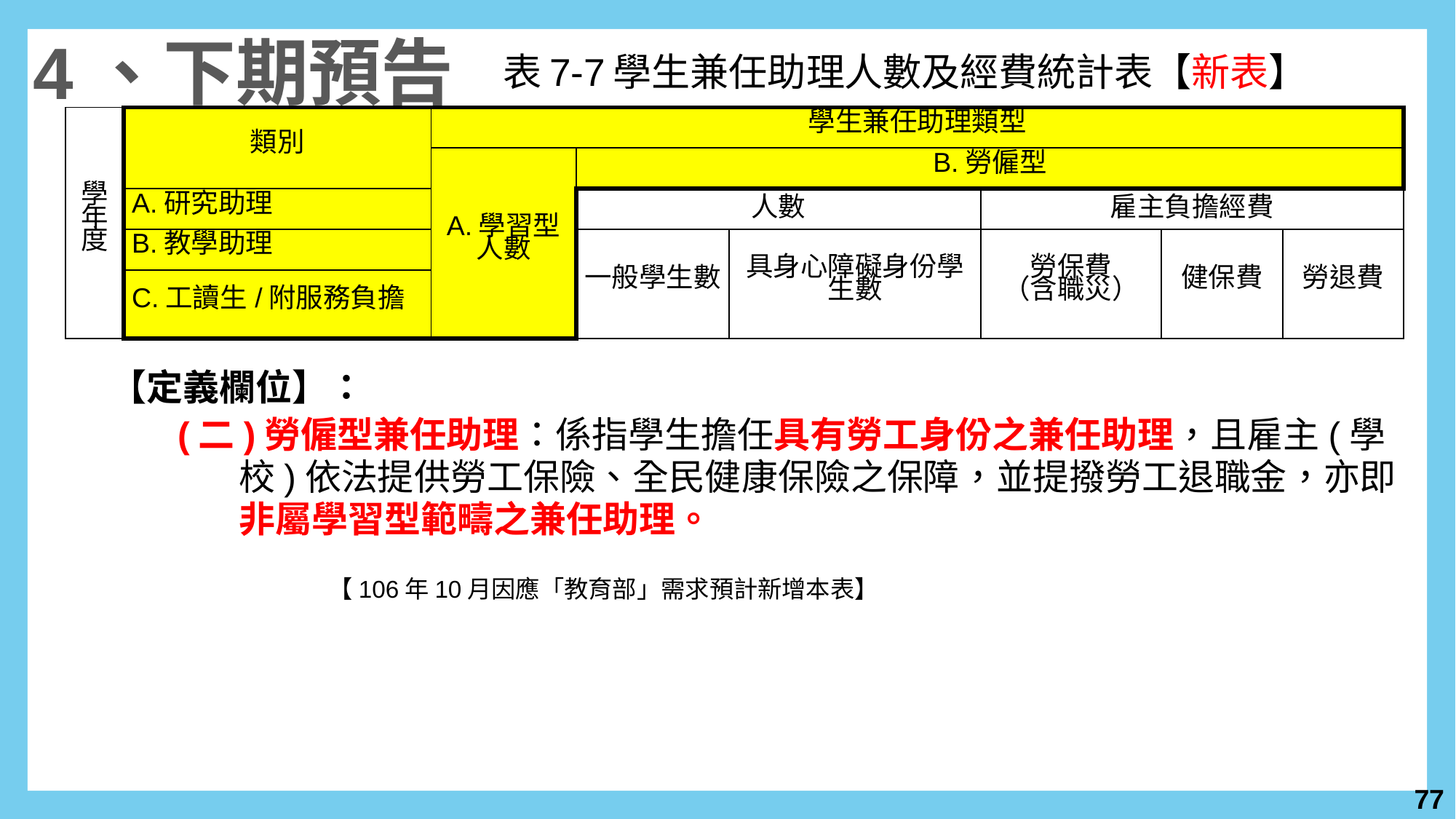

4、下期預告
表7-7學生兼任助理人數及經費統計表【新表】

| 學年度 | 類別 | 學生兼任助理類型 |  |  |  |  |  |
| --- | --- | --- | --- | --- | --- | --- | --- |
|  |  | A.學習型人數 | B.勞僱型 |  |  |  |  |
|  | A.研究助理 |  | 人數 |  | 雇主負擔經費 |  |  |
|  | B.教學助理 |  | 一般學生數 | 具身心障礙身份學生數 | 勞保費 （含職災） | 健保費 | 勞退費 |
|  | C.工讀生/附服務負擔 |  |  |  |  |  |  |
【定義欄位】：
(二)勞僱型兼任助理：係指學生擔任具有勞工身份之兼任助理，且雇主(學校)依法提供勞工保險、全民健康保險之保障，並提撥勞工退職金，亦即非屬學習型範疇之兼任助理。
		【106年10月因應「教育部」需求預計新增本表】
77